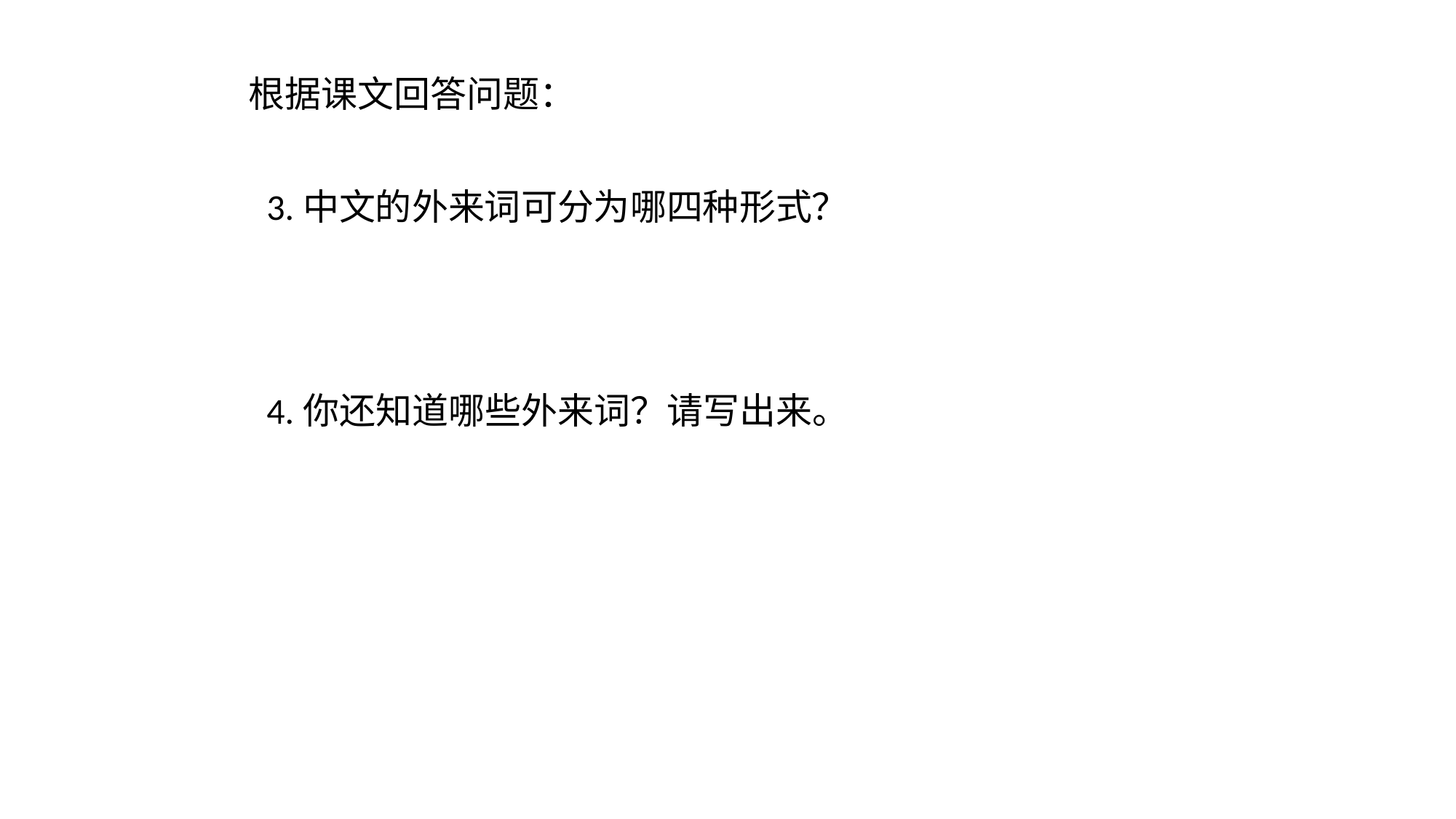

根据课文回答问题：
3.中文的外来词可分为哪四种形式？
4.你还知道哪些外来词？请写出来。